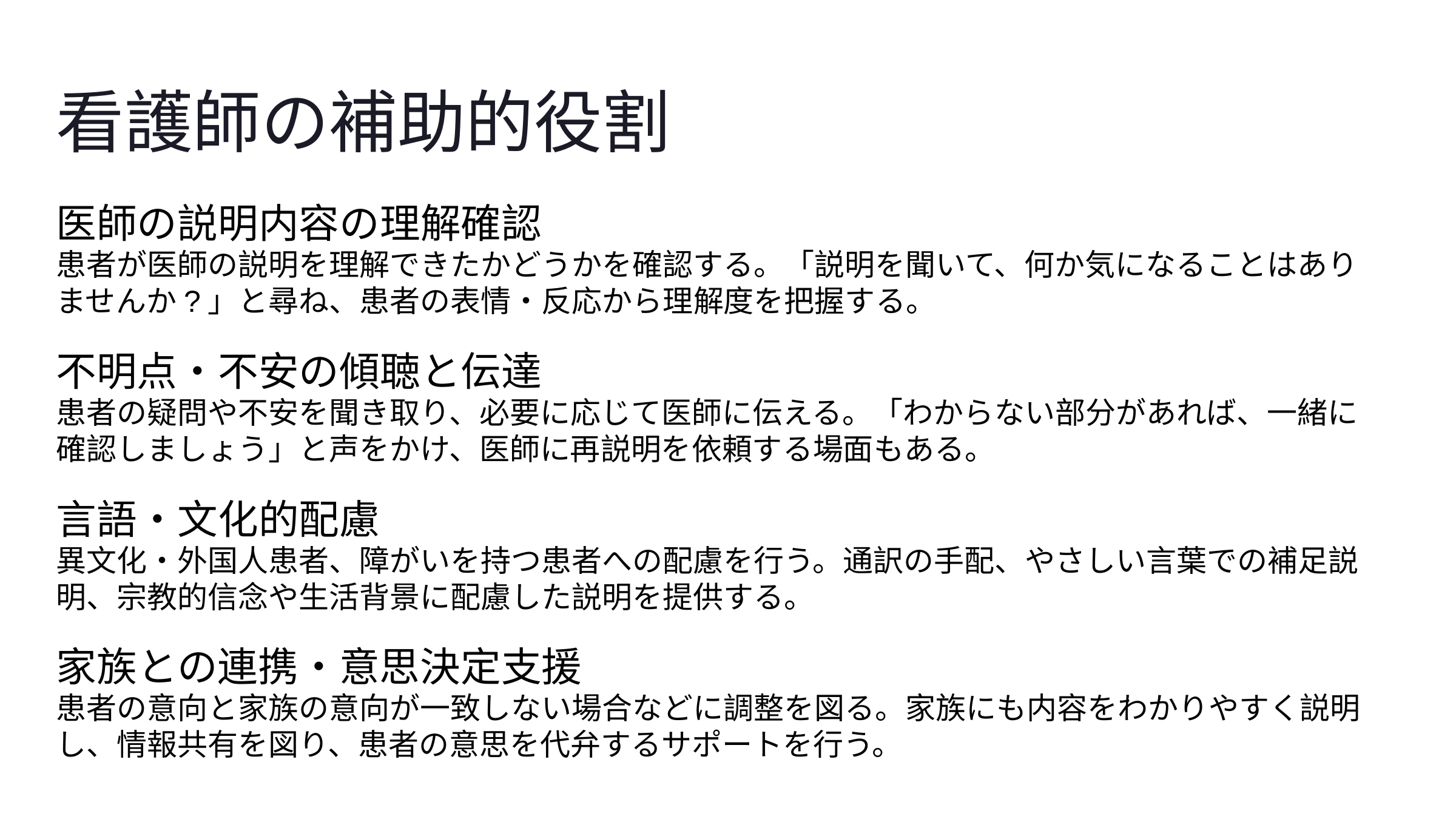

看護師の補助的役割
医師の説明内容の理解確認
患者が医師の説明を理解できたかどうかを確認する。「説明を聞いて、何か気になることはありませんか?」と尋ね、患者の表情・反応から理解度を把握する。
不明点・不安の傾聴と伝達
患者の疑問や不安を聞き取り、必要に応じて医師に伝える。「わからない部分があれば、一緒に確認しましょう」と声をかけ、医師に再説明を依頼する場面もある。
言語・文化的配慮
異文化・外国人患者、障がいを持つ患者への配慮を行う。通訳の手配、やさしい言葉での補足説明、宗教的信念や生活背景に配慮した説明を提供する。
家族との連携・意思決定支援
患者の意向と家族の意向が一致しない場合などに調整を図る。家族にも内容をわかりやすく説明し、情報共有を図り、患者の意思を代弁するサポートを行う。